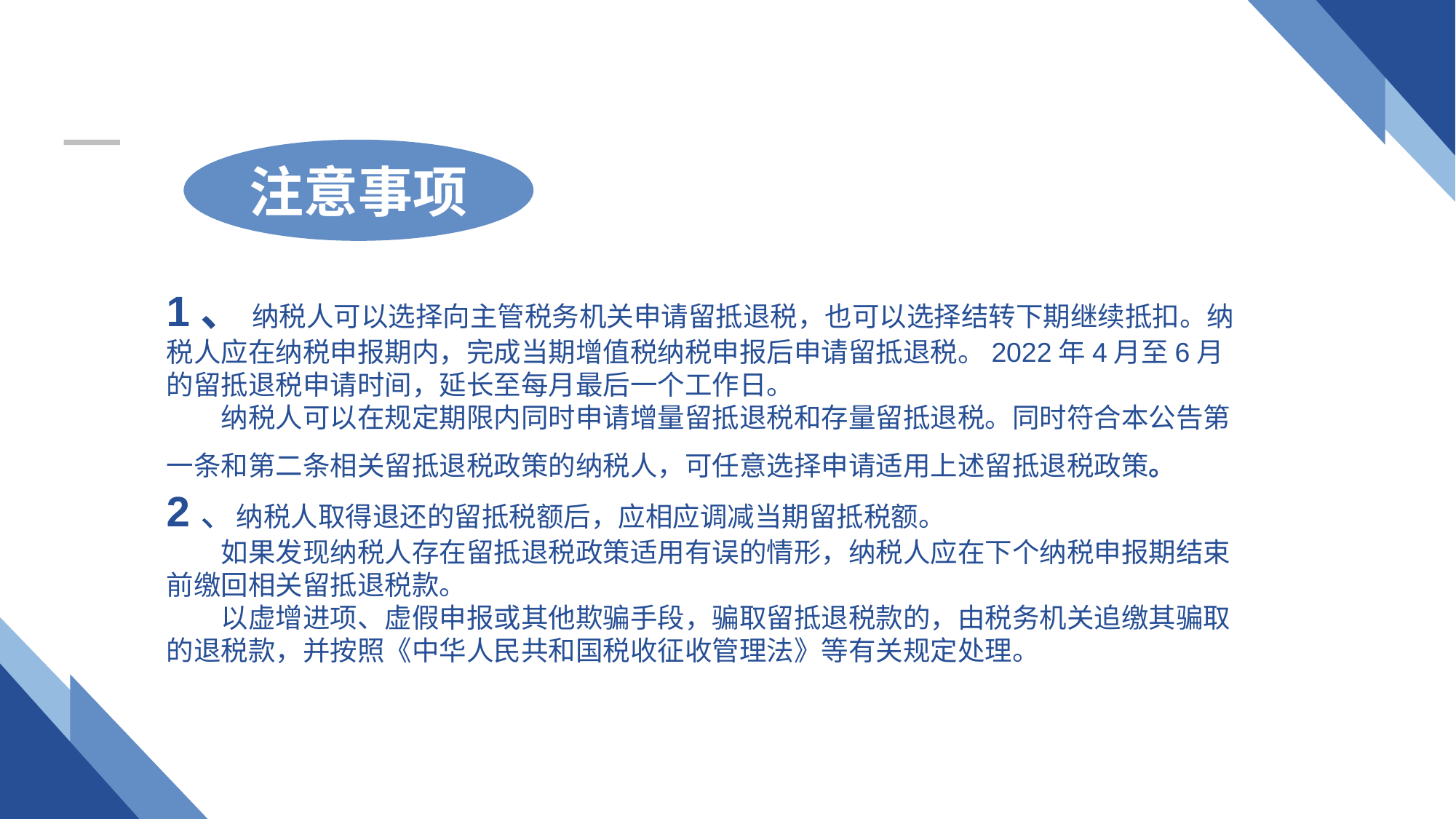

注意事项
1、 纳税人可以选择向主管税务机关申请留抵退税，也可以选择结转下期继续抵扣。纳税人应在纳税申报期内，完成当期增值税纳税申报后申请留抵退税。2022年4月至6月的留抵退税申请时间，延长至每月最后一个工作日。
　　纳税人可以在规定期限内同时申请增量留抵退税和存量留抵退税。同时符合本公告第一条和第二条相关留抵退税政策的纳税人，可任意选择申请适用上述留抵退税政策。
2、纳税人取得退还的留抵税额后，应相应调减当期留抵税额。
　　如果发现纳税人存在留抵退税政策适用有误的情形，纳税人应在下个纳税申报期结束前缴回相关留抵退税款。
　　以虚增进项、虚假申报或其他欺骗手段，骗取留抵退税款的，由税务机关追缴其骗取的退税款，并按照《中华人民共和国税收征收管理法》等有关规定处理。